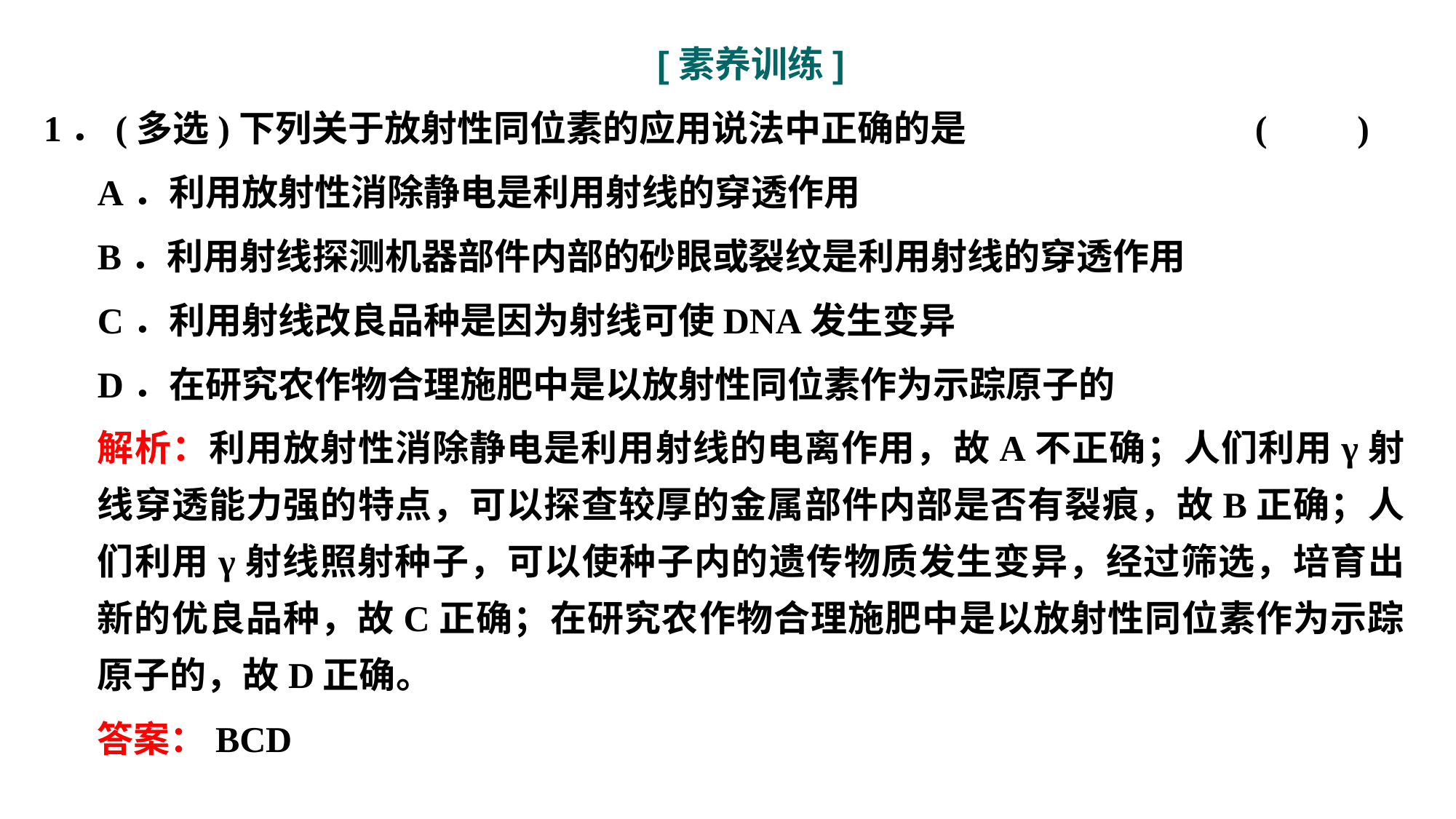

[素养训练]
1．(多选)下列关于放射性同位素的应用说法中正确的是			       (　　)
A．利用放射性消除静电是利用射线的穿透作用
B．利用射线探测机器部件内部的砂眼或裂纹是利用射线的穿透作用
C．利用射线改良品种是因为射线可使DNA发生变异
D．在研究农作物合理施肥中是以放射性同位素作为示踪原子的
解析：利用放射性消除静电是利用射线的电离作用，故A不正确；人们利用γ射线穿透能力强的特点，可以探查较厚的金属部件内部是否有裂痕，故B正确；人们利用γ射线照射种子，可以使种子内的遗传物质发生变异，经过筛选，培育出新的优良品种，故C正确；在研究农作物合理施肥中是以放射性同位素作为示踪原子的，故D正确。
答案：BCD